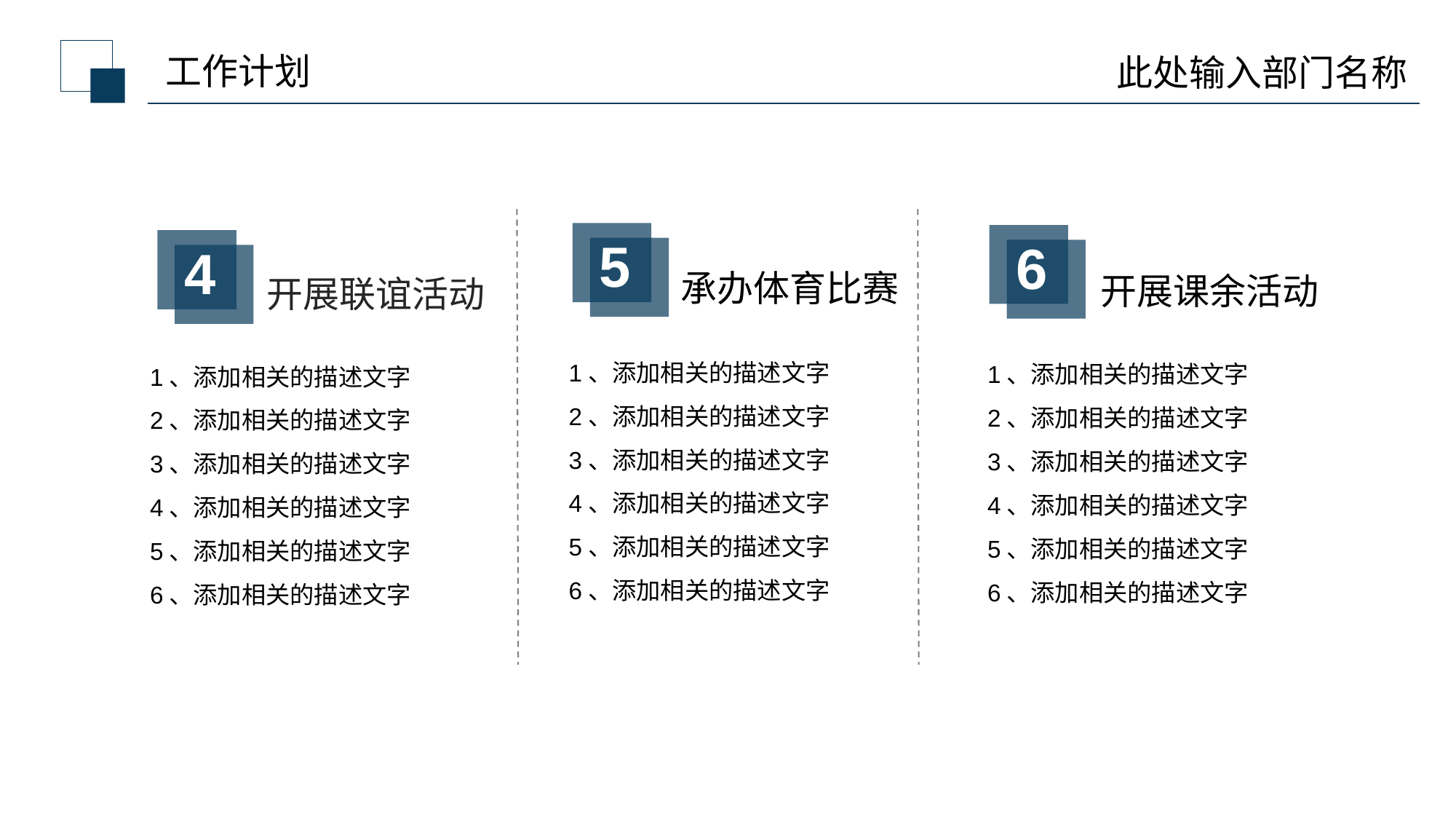

工作计划
此处输入部门名称

5

6

4

承办体育比赛
开展课余活动
开展联谊活动
1、添加相关的描述文字
2、添加相关的描述文字
3、添加相关的描述文字
4、添加相关的描述文字
5、添加相关的描述文字
6、添加相关的描述文字

1、添加相关的描述文字
2、添加相关的描述文字
3、添加相关的描述文字
4、添加相关的描述文字
5、添加相关的描述文字
6、添加相关的描述文字

1、添加相关的描述文字
2、添加相关的描述文字
3、添加相关的描述文字
4、添加相关的描述文字
5、添加相关的描述文字
6、添加相关的描述文字